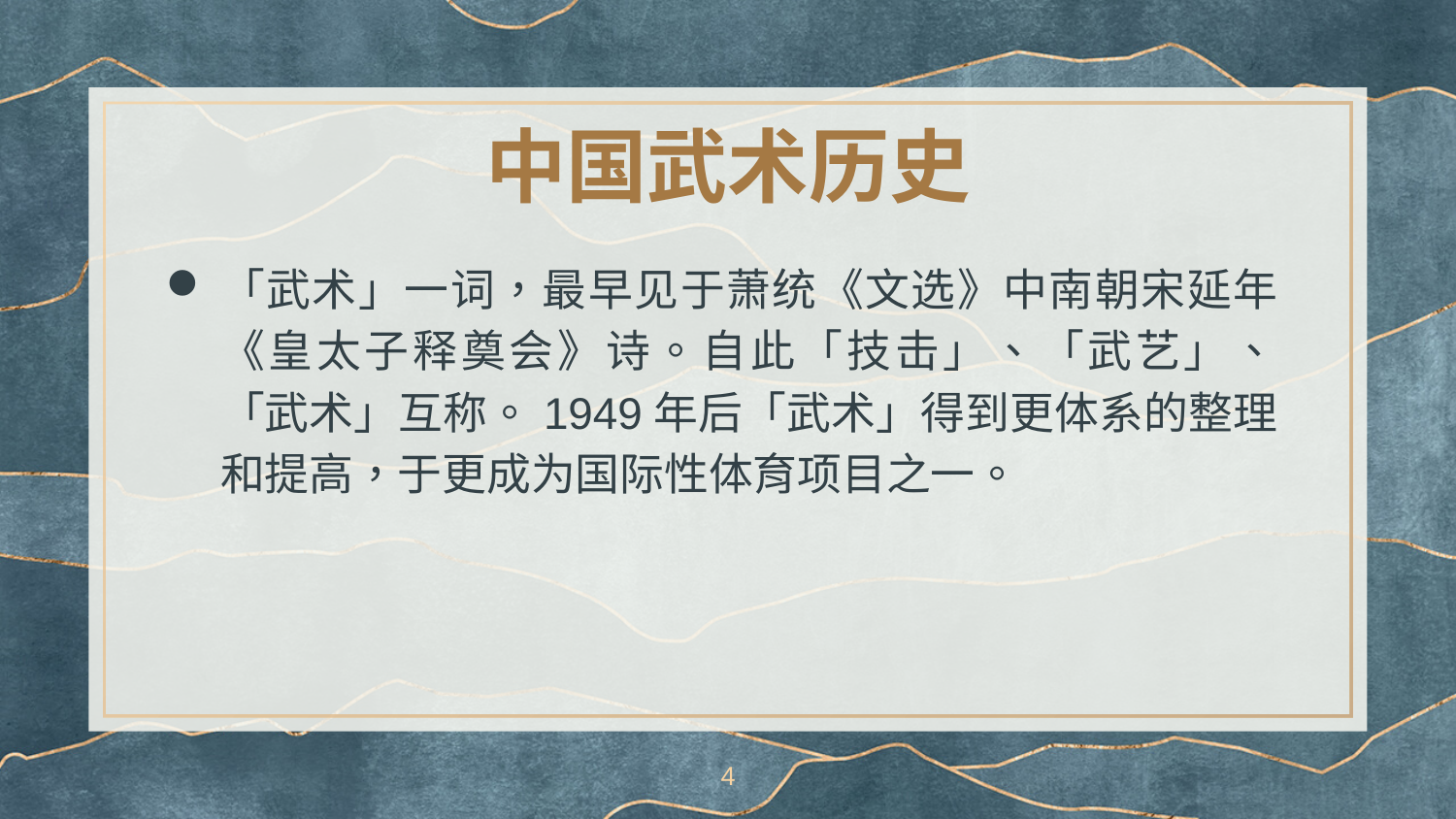

# 中国武术历史
「武术」一词，最早见于萧统《文选》中南朝宋延年《皇太子释奠会》诗。自此「技击」、「武艺」、「武术」互称。1949年后「武术」得到更体系的整理和提高，于更成为国际性体育项目之一。

4